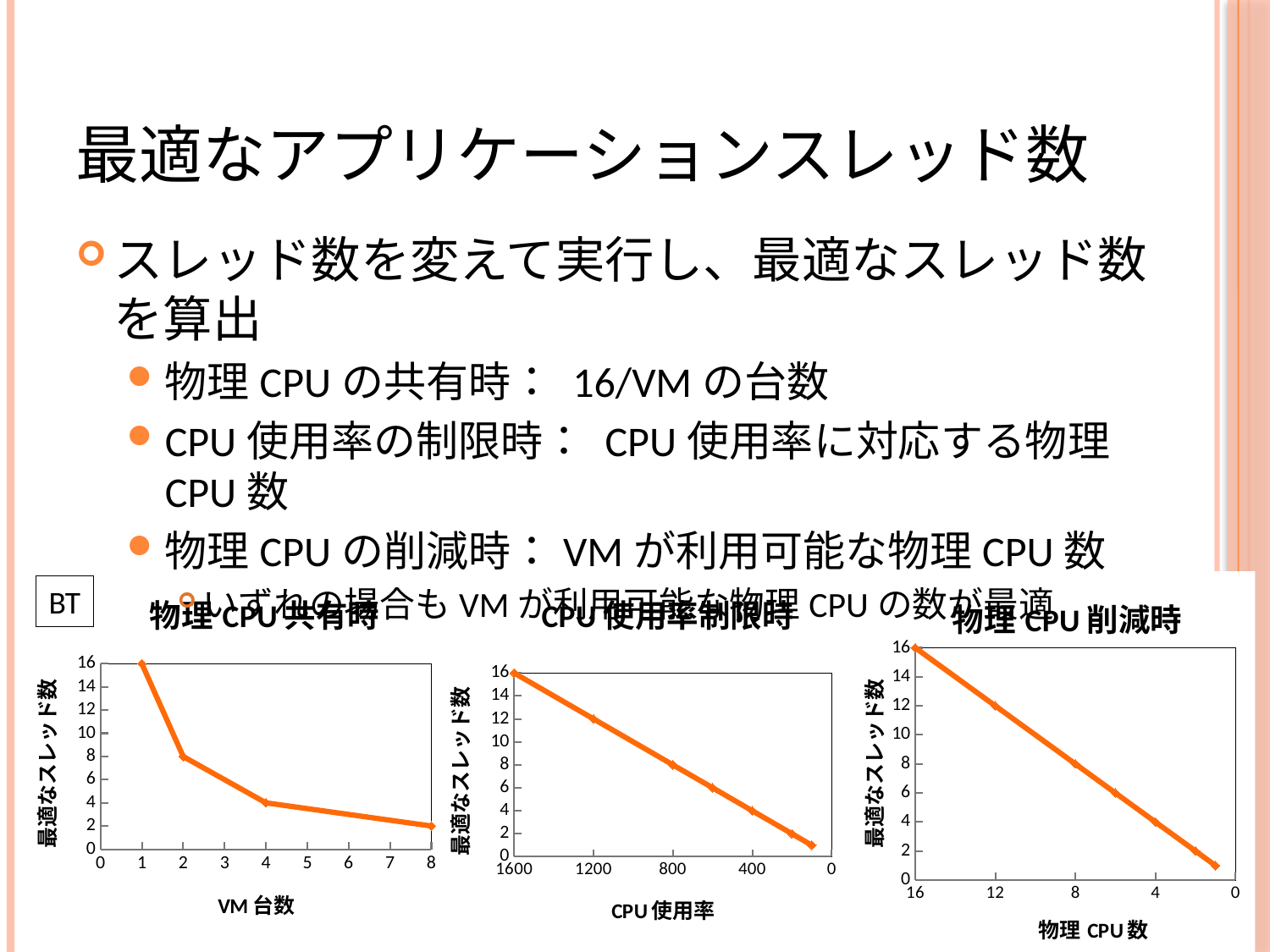

# 最適なアプリケーションスレッド数
スレッド数を変えて実行し、最適なスレッド数を算出
物理CPUの共有時： 16/VMの台数
CPU使用率の制限時： CPU使用率に対応する物理CPU数
物理CPUの削減時：VMが利用可能な物理CPU数
いずれの場合もVMが利用可能な物理CPUの数が最適

### Chart: 物理CPU共有時

| Category |  |
|---|---|

### Chart: 物理CPU削減時

| Category |  |
|---|---|
BT

### Chart: CPU使用率制限時

| Category |  |
|---|---|
25